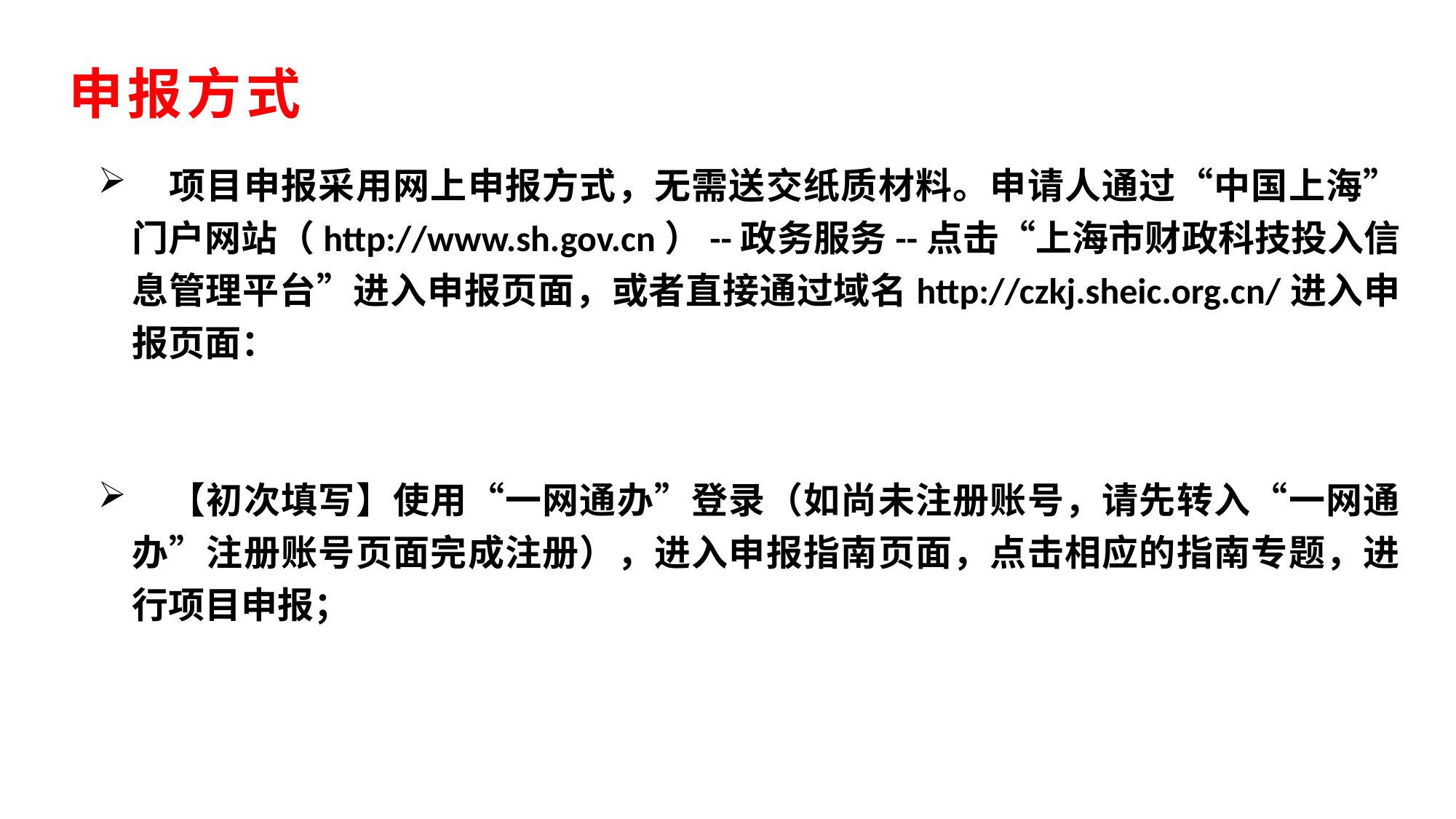

申报方式
　项目申报采用网上申报方式，无需送交纸质材料。申请人通过“中国上海”门户网站（http://www.sh.gov.cn）--政务服务--点击“上海市财政科技投入信息管理平台”进入申报页面，或者直接通过域名http://czkj.sheic.org.cn/进入申报页面：

　【初次填写】使用“一网通办”登录（如尚未注册账号，请先转入“一网通办”注册账号页面完成注册），进入申报指南页面，点击相应的指南专题，进行项目申报；